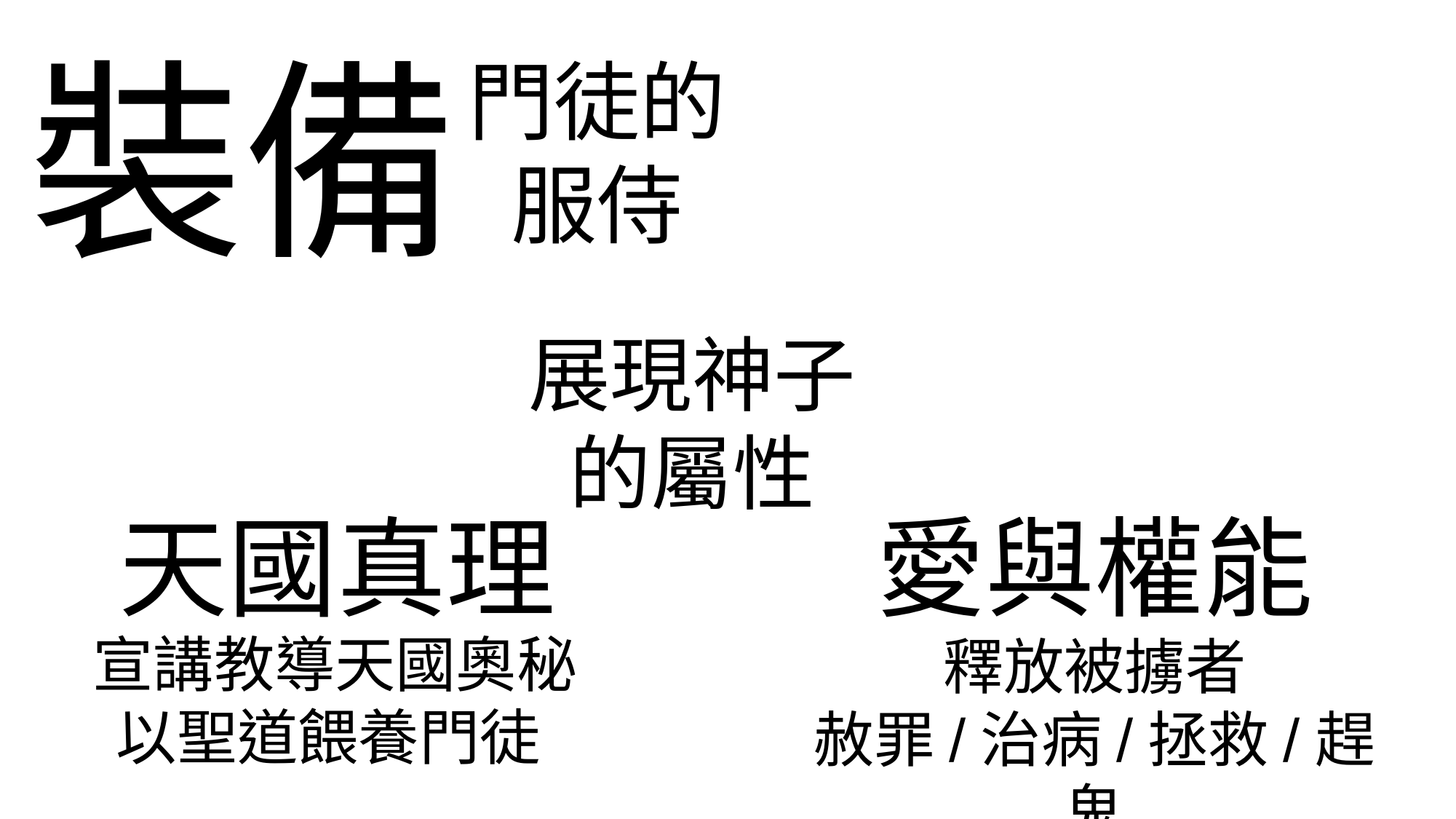

裝備
門徒的服侍
展現神子的屬性
天國真理
宣講教導天國奧秘
以聖道餵養門徒
愛與權能
釋放被擄者
赦罪/治病/拯救/趕鬼